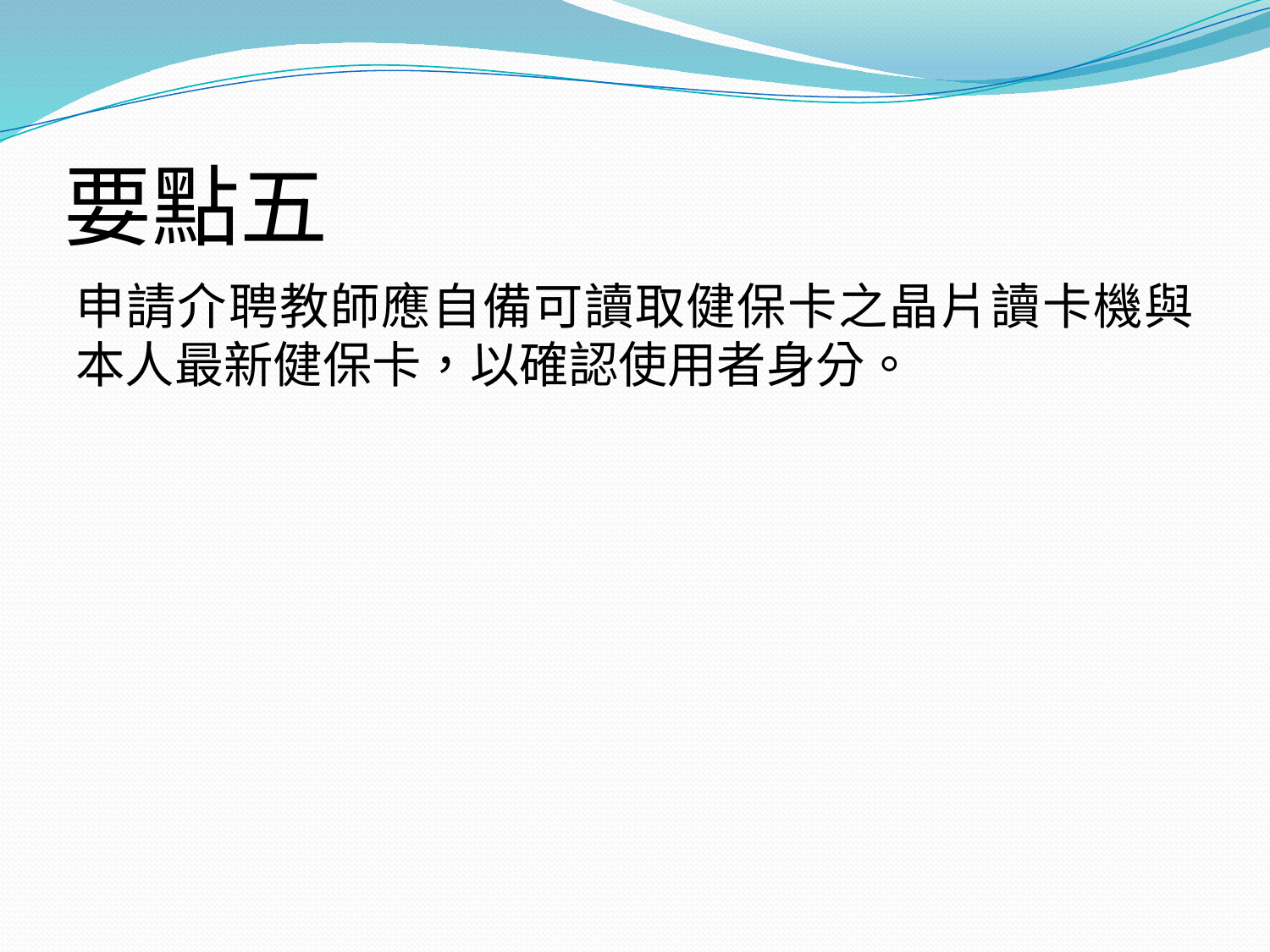

# 要點五
申請介聘教師應自備可讀取健保卡之晶片讀卡機與本人最新健保卡，以確認使用者身分。